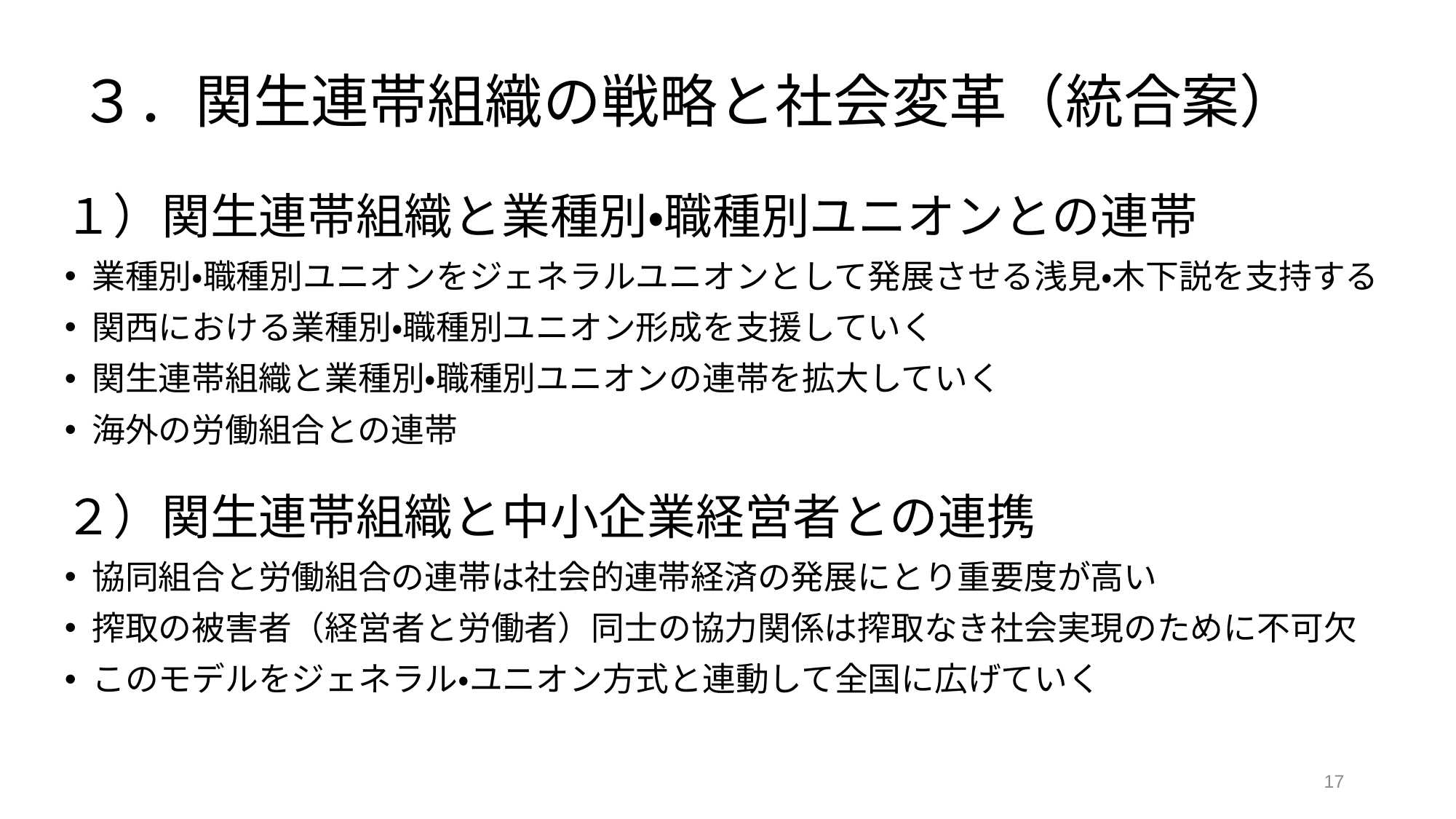

# ３．関生連帯組織の戦略と社会変革（統合案）
１）関生連帯組織と業種別・職種別ユニオンとの連帯
業種別・職種別ユニオンをジェネラルユニオンとして発展させる浅見・木下説を支持する
関西における業種別・職種別ユニオン形成を支援していく
関生連帯組織と業種別・職種別ユニオンの連帯を拡大していく
海外の労働組合との連帯

２）関生連帯組織と中小企業経営者との連携
協同組合と労働組合の連帯は社会的連帯経済の発展にとり重要度が高い
搾取の被害者（経営者と労働者）同士の協力関係は搾取なき社会実現のために不可欠
このモデルをジェネラル・ユニオン方式と連動して全国に広げていく

17